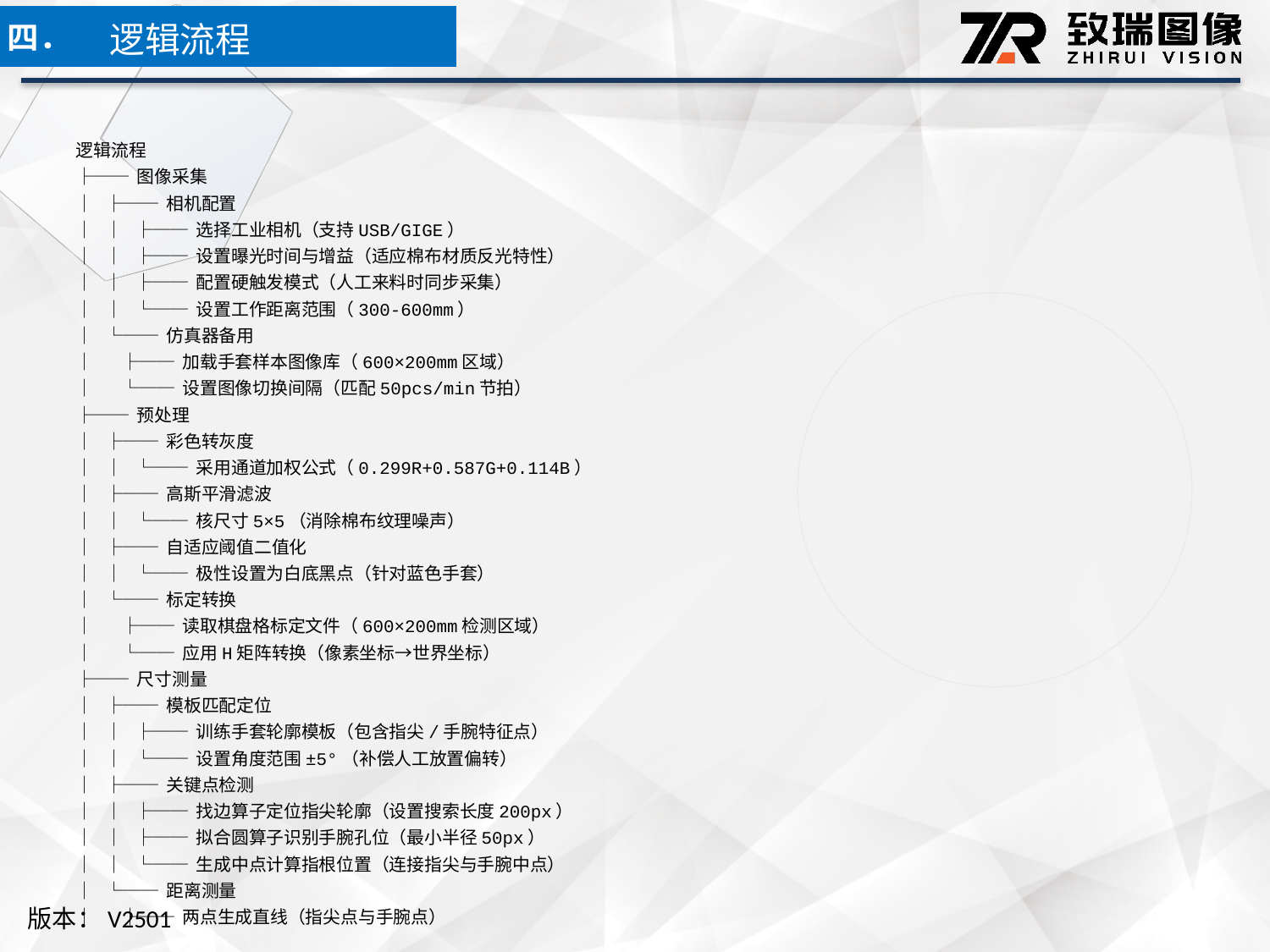

逻辑流程
四．

逻辑流程
├── 图像采集
│   ├── 相机配置
│   │   ├── 选择工业相机（支持USB/GIGE）
│   │   ├── 设置曝光时间与增益（适应棉布材质反光特性）
│   │   ├── 配置硬触发模式（人工来料时同步采集）
│   │   └── 设置工作距离范围（300-600mm）
│   └── 仿真器备用
│       ├── 加载手套样本图像库（600×200mm区域）
│       └── 设置图像切换间隔（匹配50pcs/min节拍）
├── 预处理
│   ├── 彩色转灰度
│   │   └── 采用通道加权公式（0.299R+0.587G+0.114B）
│   ├── 高斯平滑滤波
│   │   └── 核尺寸5×5（消除棉布纹理噪声）
│   ├── 自适应阈值二值化
│   │   └── 极性设置为白底黑点（针对蓝色手套）
│   └── 标定转换
│       ├── 读取棋盘格标定文件（600×200mm检测区域）
│       └── 应用H矩阵转换（像素坐标→世界坐标）
├── 尺寸测量
│   ├── 模板匹配定位
│   │   ├── 训练手套轮廓模板（包含指尖/手腕特征点）
│   │   └── 设置角度范围±5°（补偿人工放置偏转）
│   ├── 关键点检测
│   │   ├── 找边算子定位指尖轮廓（设置搜索长度200px）
│   │   ├── 拟合圆算子识别手腕孔位（最小半径50px）
│   │   └── 生成中点计算指根位置（连接指尖与手腕中点）
│   └── 距离测量
│       ├── 两点生成直线（指尖点与手腕点）